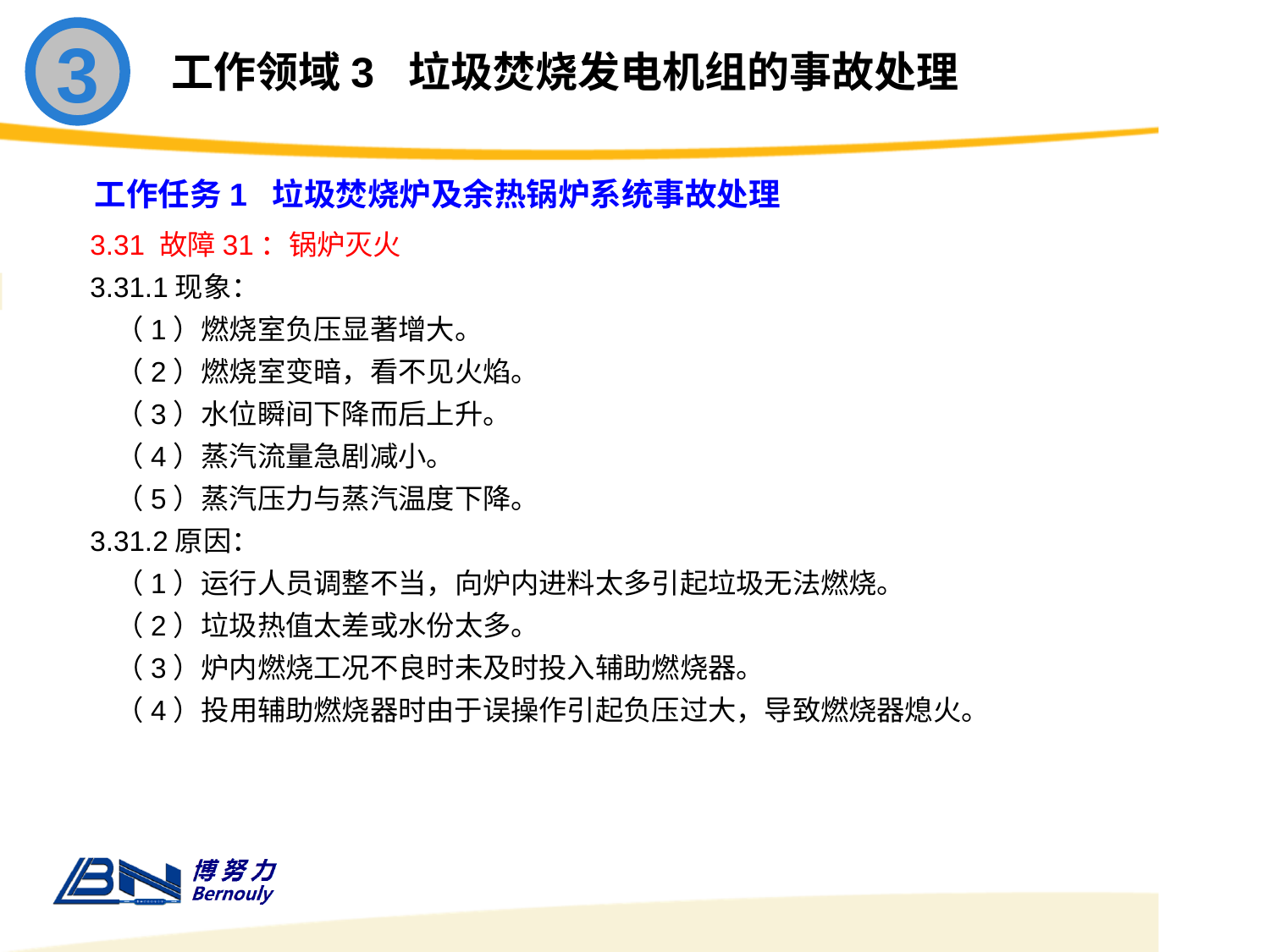

3
工作领域3  垃圾焚烧发电机组的事故处理
工作任务1  垃圾焚烧炉及余热锅炉系统事故处理
3.31 故障31：锅炉灭火
3.31.1现象：
   （1）燃烧室负压显著增大。
   （2）燃烧室变暗，看不见火焰。
   （3）水位瞬间下降而后上升。
   （4）蒸汽流量急剧减小。
   （5）蒸汽压力与蒸汽温度下降。
3.31.2原因：
   （1）运行人员调整不当，向炉内进料太多引起垃圾无法燃烧。
   （2）垃圾热值太差或水份太多。
   （3）炉内燃烧工况不良时未及时投入辅助燃烧器。
   （4）投用辅助燃烧器时由于误操作引起负压过大，导致燃烧器熄火。